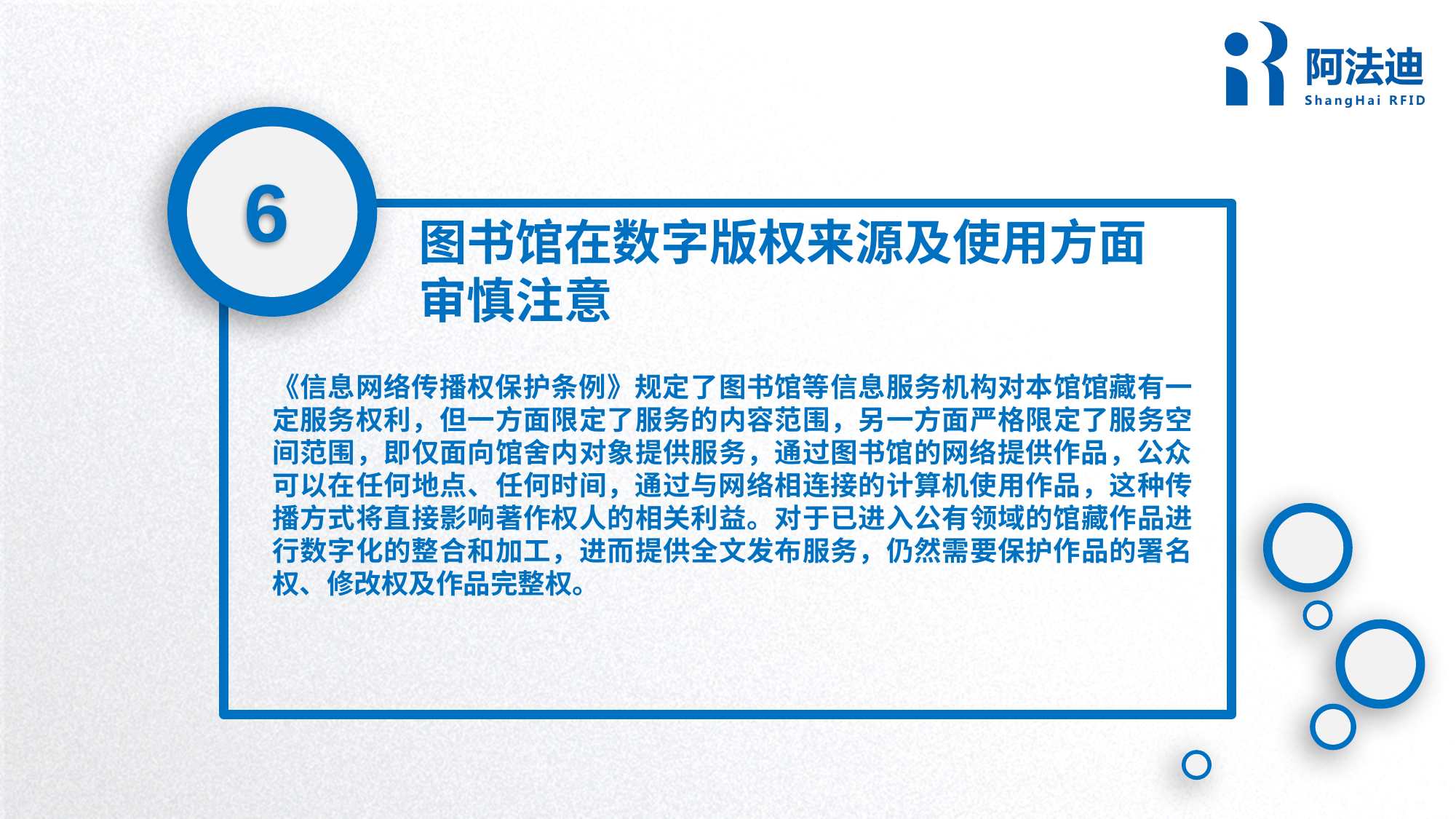

6

图书馆在数字版权来源及使用方面审慎注意
《信息网络传播权保护条例》规定了图书馆等信息服务机构对本馆馆藏有一定服务权利，但一方面限定了服务的内容范围，另一方面严格限定了服务空间范围，即仅面向馆舍内对象提供服务，通过图书馆的网络提供作品，公众可以在任何地点、任何时间，通过与网络相连接的计算机使用作品，这种传播方式将直接影响著作权人的相关利益。对于已进入公有领域的馆藏作品进行数字化的整合和加工，进而提供全文发布服务，仍然需要保护作品的署名权、修改权及作品完整权。

延时符